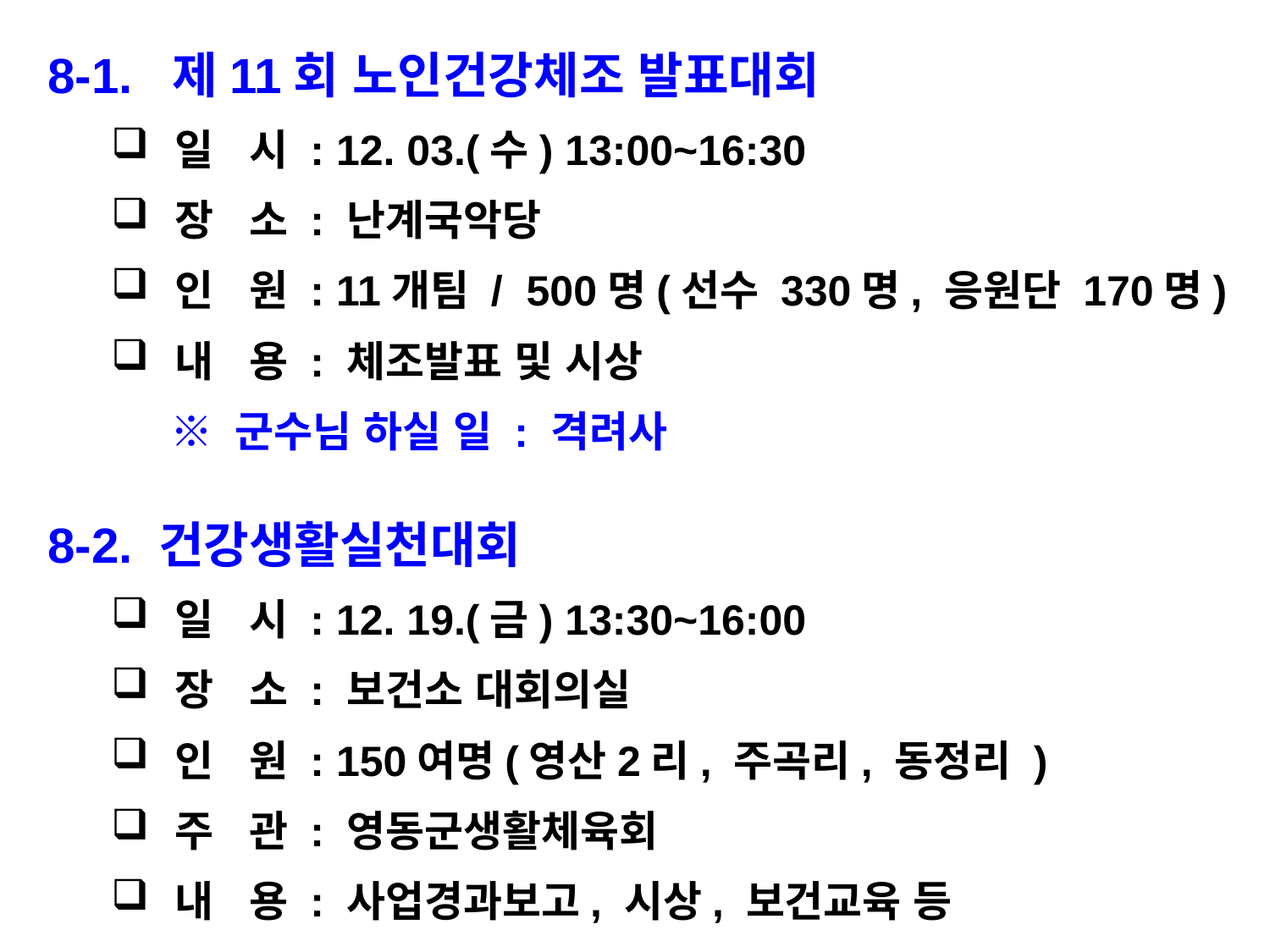

8-1.  제11회 노인건강체조 발표대회
일   시 : 12. 03.(수) 13:00~16:30
장   소 : 난계국악당
인   원 : 11개팀 /  500명(선수 330명, 응원단 170명)
내   용 : 체조발표 및 시상
     ※ 군수님 하실 일 : 격려사
8-2. 건강생활실천대회
일   시 : 12. 19.(금) 13:30~16:00
장   소 : 보건소 대회의실
인   원 : 150여명(영산2리, 주곡리, 동정리 )
주   관 : 영동군생활체육회
내   용 : 사업경과보고, 시상, 보건교육 등